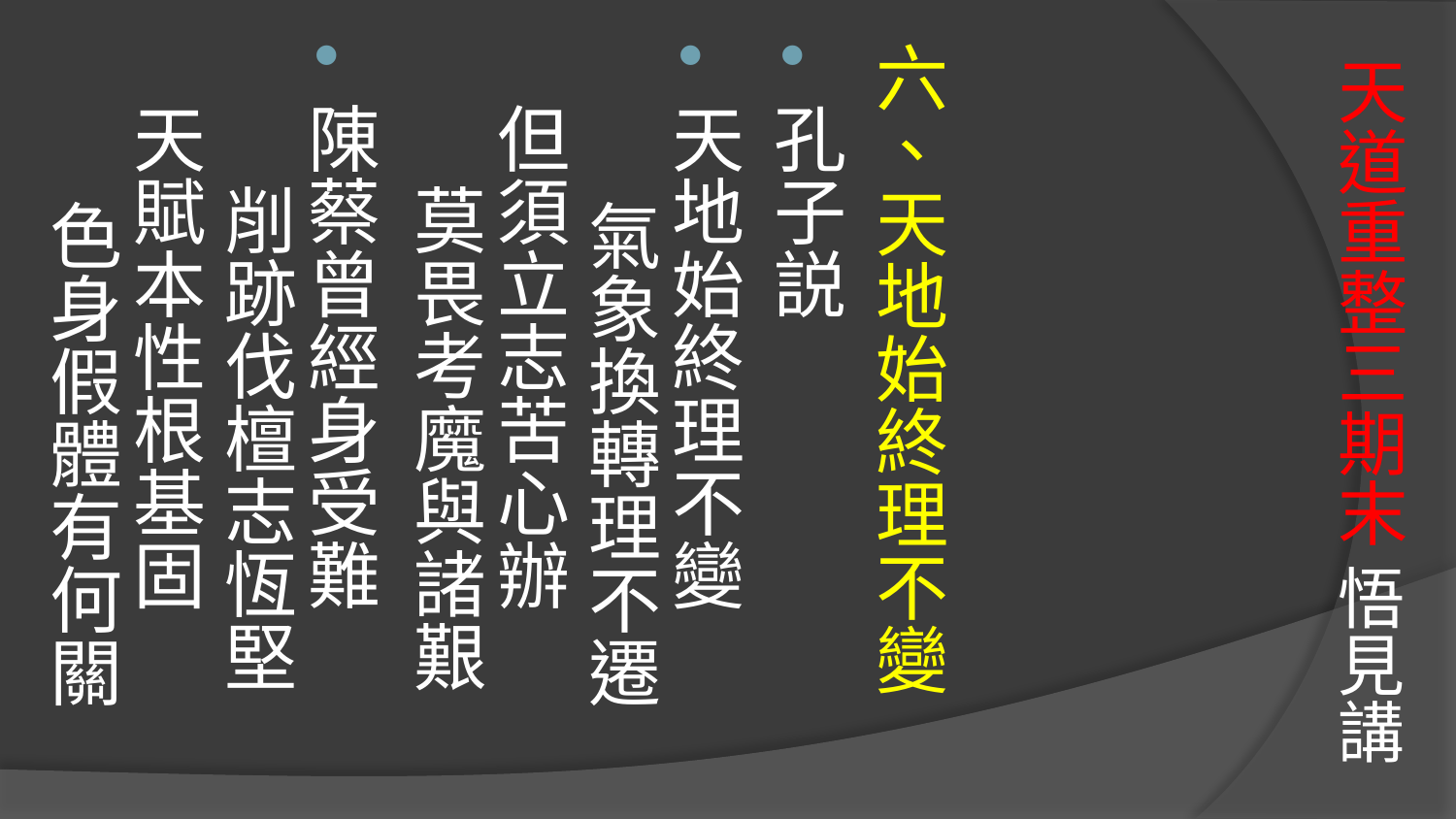

六、天地始終理不變
孔子説
天地始終理不變　             氣象換轉理不遷
但須立志苦心辦　            莫畏考魔與諸艱
陳蔡曾經身受難　            削跡伐檀志恆堅
天賦本性根基固　             色身假體有何關
# 天道重整三期末 悟見講